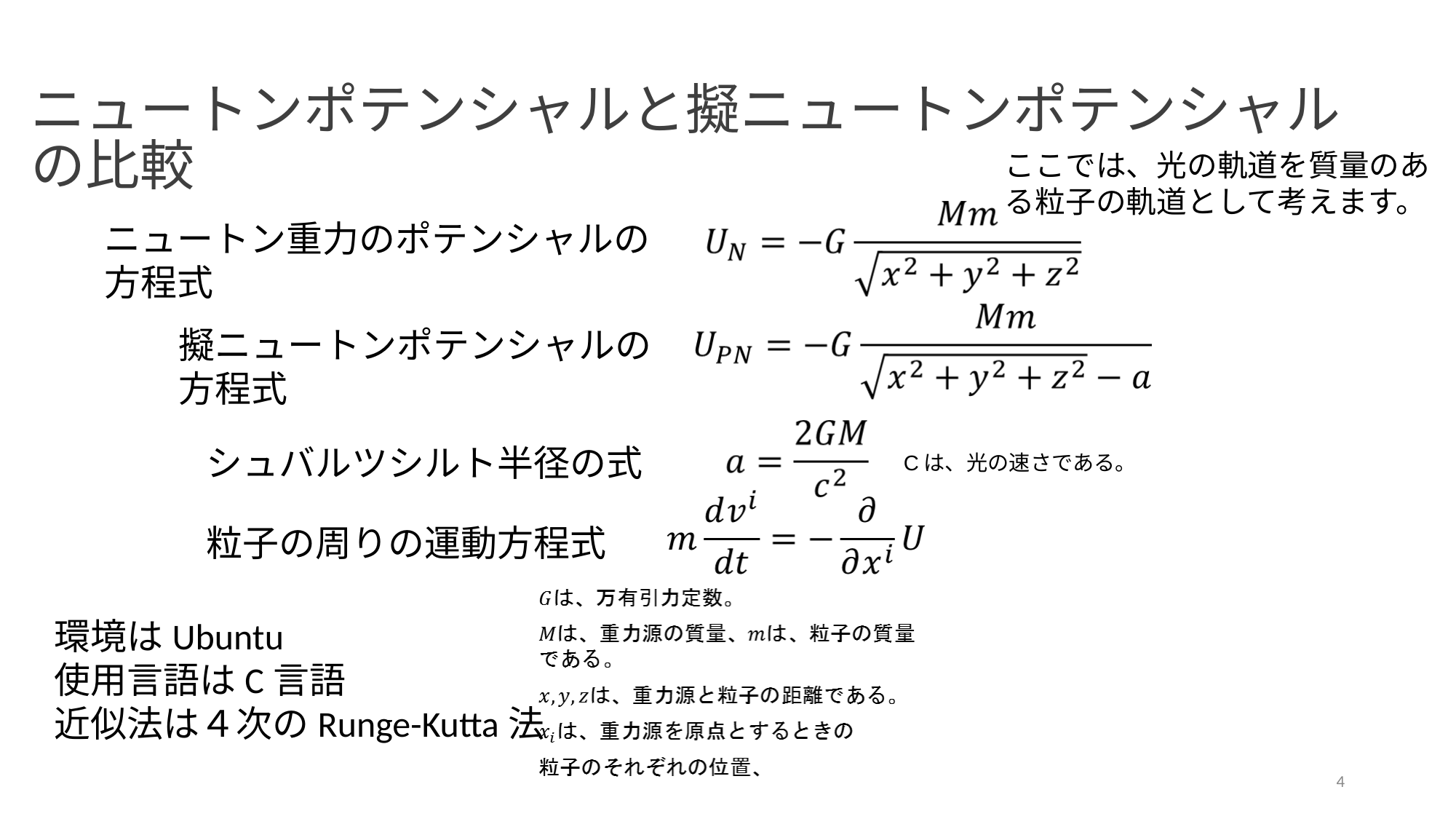

# ニュートンポテンシャルと擬ニュートンポテンシャルの比較
ここでは、光の軌道を質量のある粒子の軌道として考えます。

ニュートン重力のポテンシャルの方程式

擬ニュートンポテンシャルの方程式

シュバルツシルト半径の式
Cは、光の速さである。

粒子の周りの運動方程式

環境はUbuntu
使用言語はC言語
近似法は４次のRunge-Kutta法